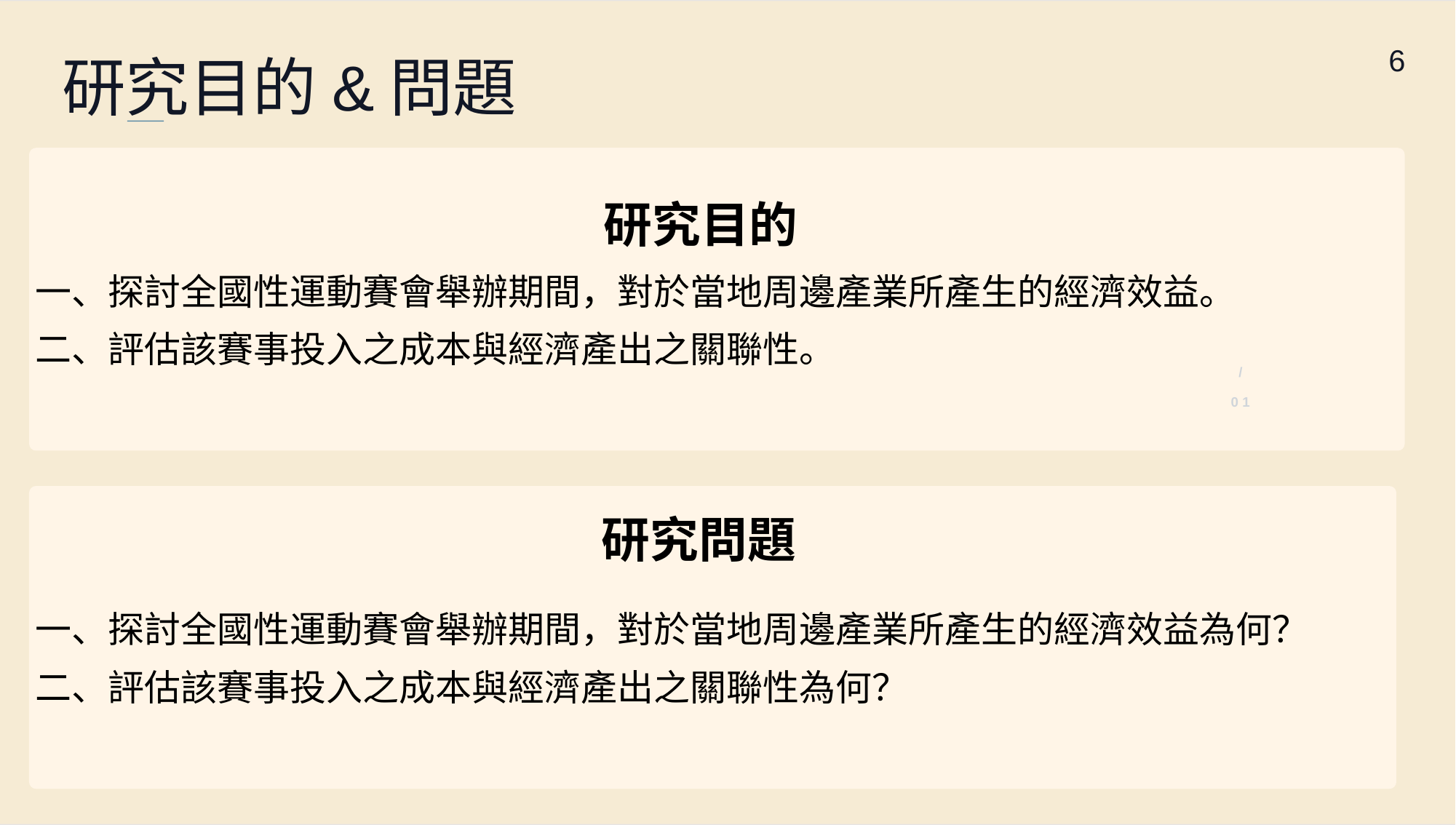

6
研究目的&問題

一、探討全國性運動賽會舉辦期間，對於當地周邊產業所產生的經濟效益。
二、評估該賽事投入之成本與經濟產出之關聯性。
研究目的
/
0 1

一、探討全國性運動賽會舉辦期間，對於當地周邊產業所產生的經濟效益為何？
二、評估該賽事投入之成本與經濟產出之關聯性為何？
研究問題